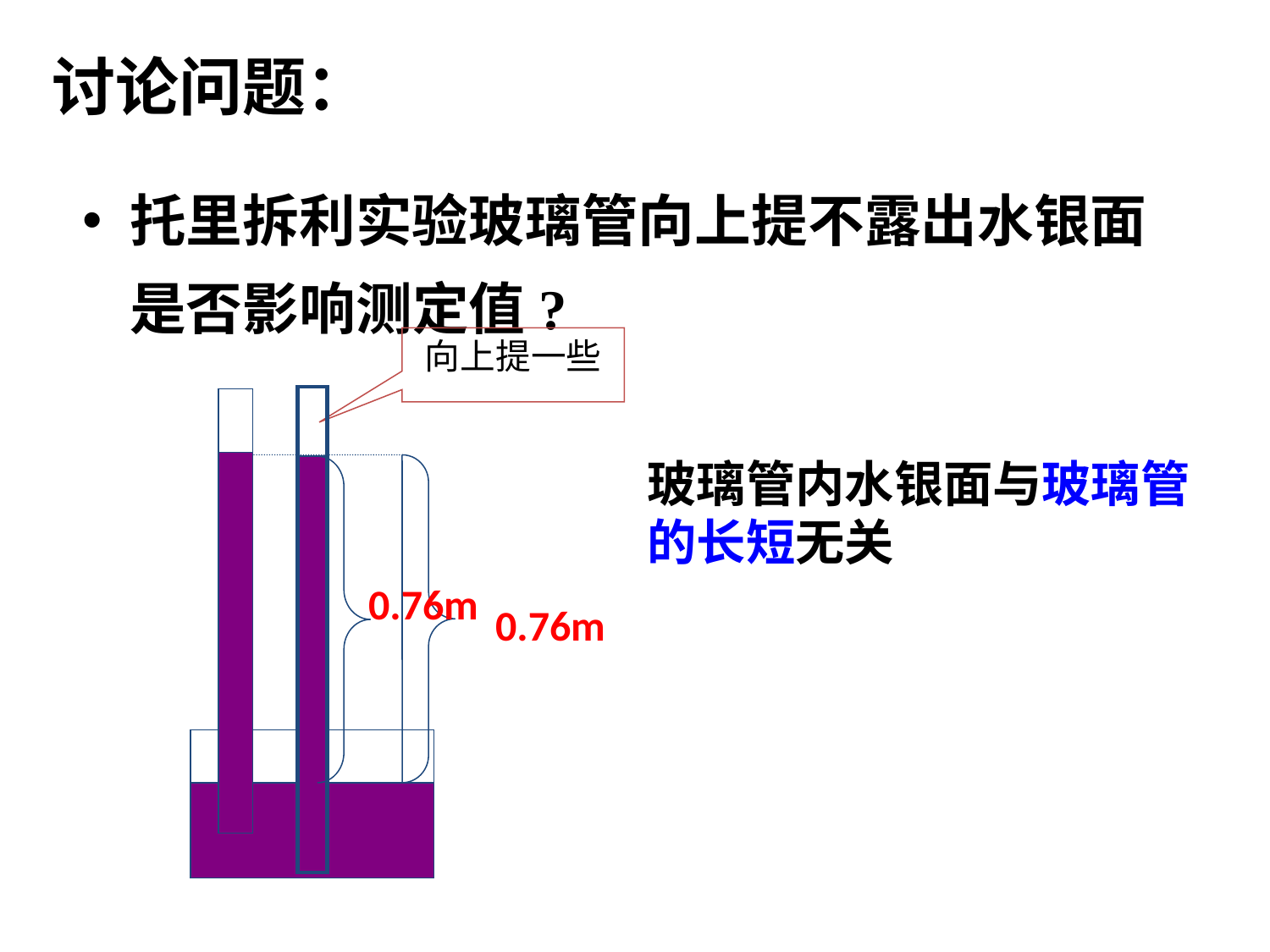

讨论问题：
托里拆利实验玻璃管向上提不露出水银面是否影响测定值?

向上提一些

玻璃管内水银面与玻璃管的长短无关

0.76m
0.76m